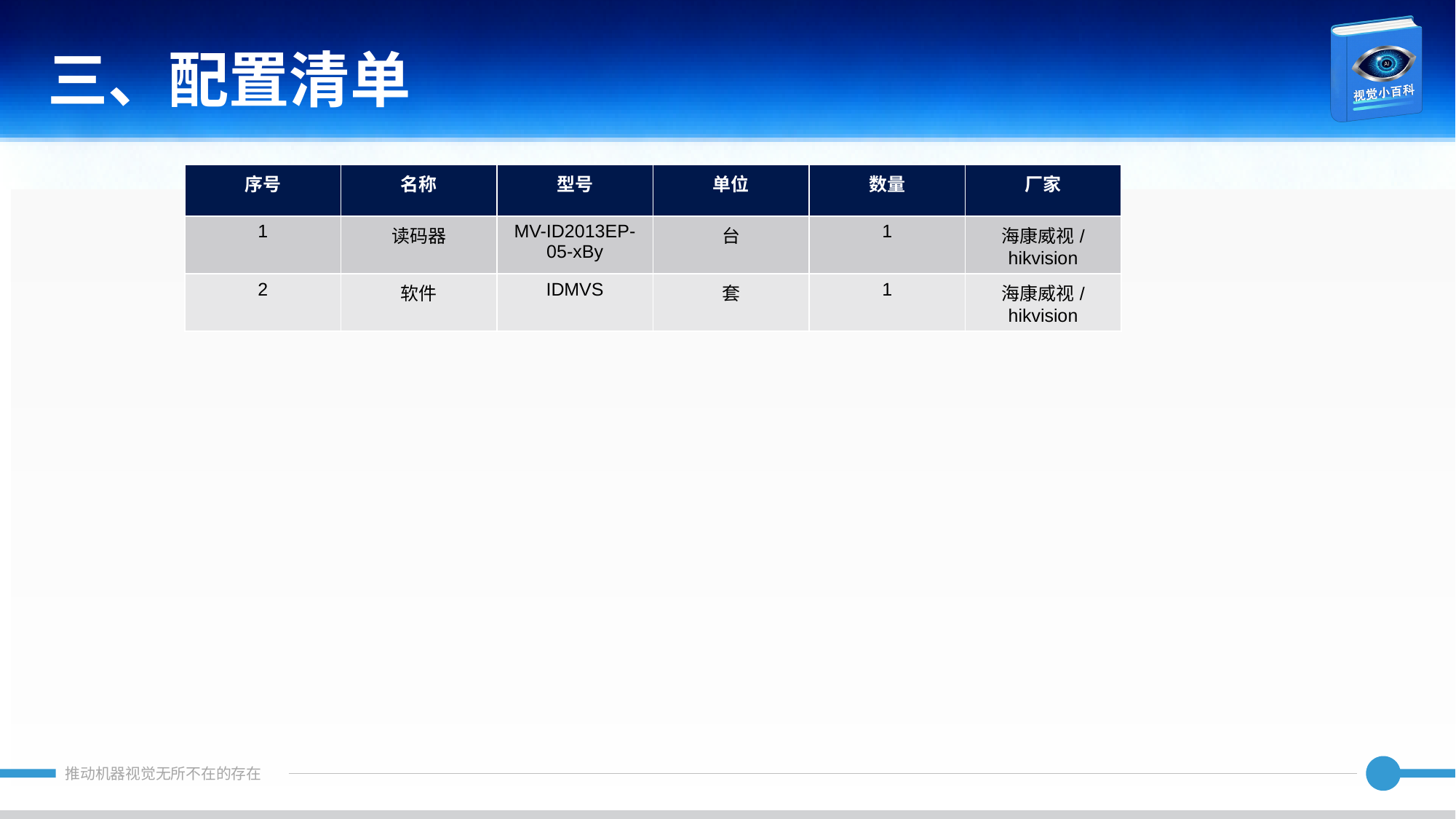

三、配置清单
| 序号 | 名称 | 型号 | 单位 | 数量 | 厂家 |
| --- | --- | --- | --- | --- | --- |
| 1 | 读码器 | MV-ID2013EP-05-xBy | 台 | 1 | 海康威视/hikvision |
| 2 | 软件 | IDMVS | 套 | 1 | 海康威视/hikvision |
7